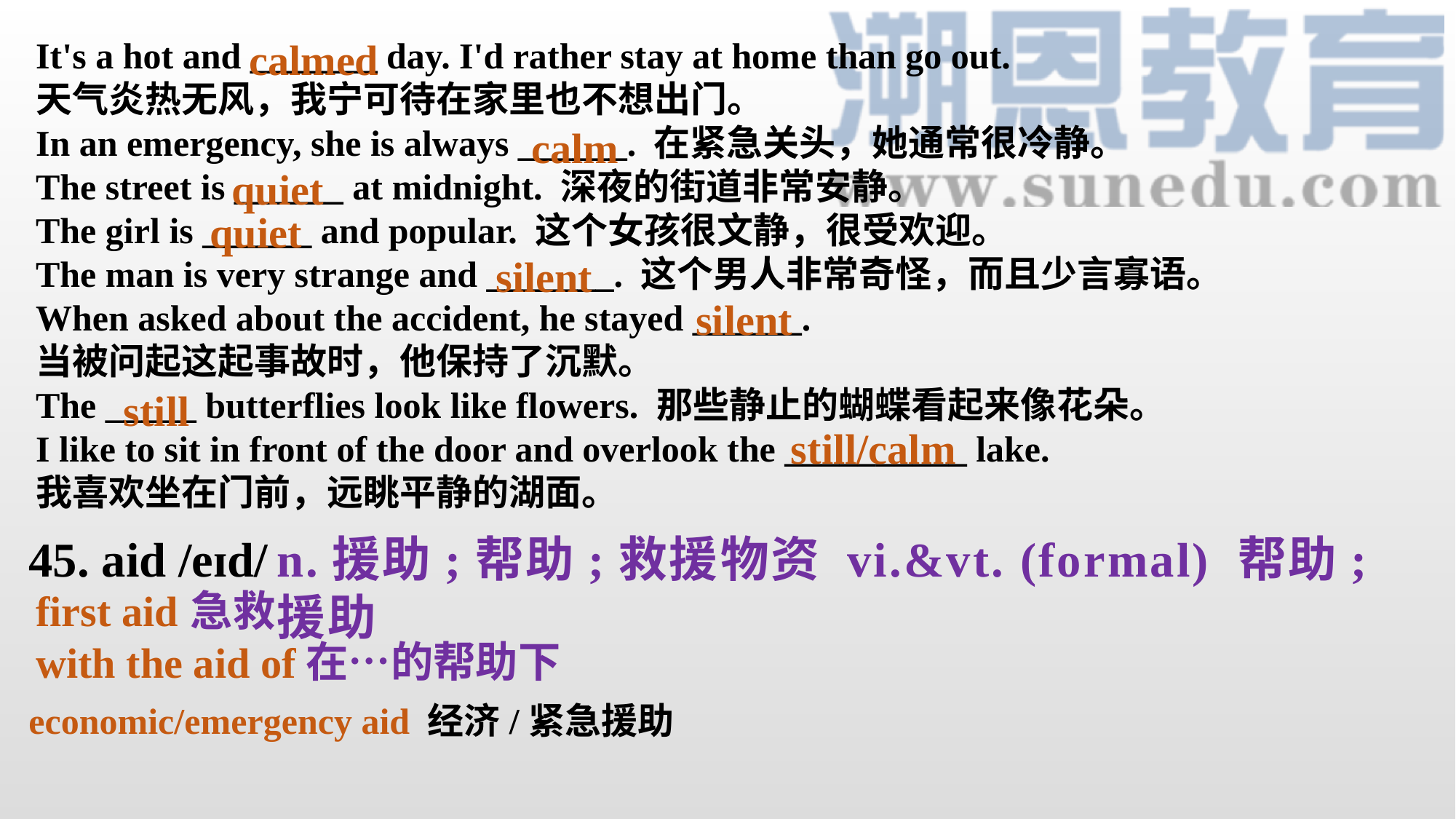

It's a hot and _______ day. I'd rather stay at home than go out.
天气炎热无风，我宁可待在家里也不想出门。
In an emergency, she is always ______. 在紧急关头，她通常很冷静。
The street is ______ at midnight. 深夜的街道非常安静。
The girl is ______ and popular. 这个女孩很文静，很受欢迎。
The man is very strange and _______. 这个男人非常奇怪，而且少言寡语。
When asked about the accident, he stayed ______.
当被问起这起事故时，他保持了沉默。
The _____ butterflies look like flowers. 那些静止的蝴蝶看起来像花朵。
I like to sit in front of the door and overlook the __________ lake.
我喜欢坐在门前，远眺平静的湖面。
calmed
calm
quiet
quiet
silent
silent
still
still/calm
45. aid /eɪd/
n.援助;帮助;救援物资 vi.&vt. (formal) 帮助;援助
               急救
                           在…的帮助下
first aid
with the aid of
economic/emergency aid 经济/紧急援助